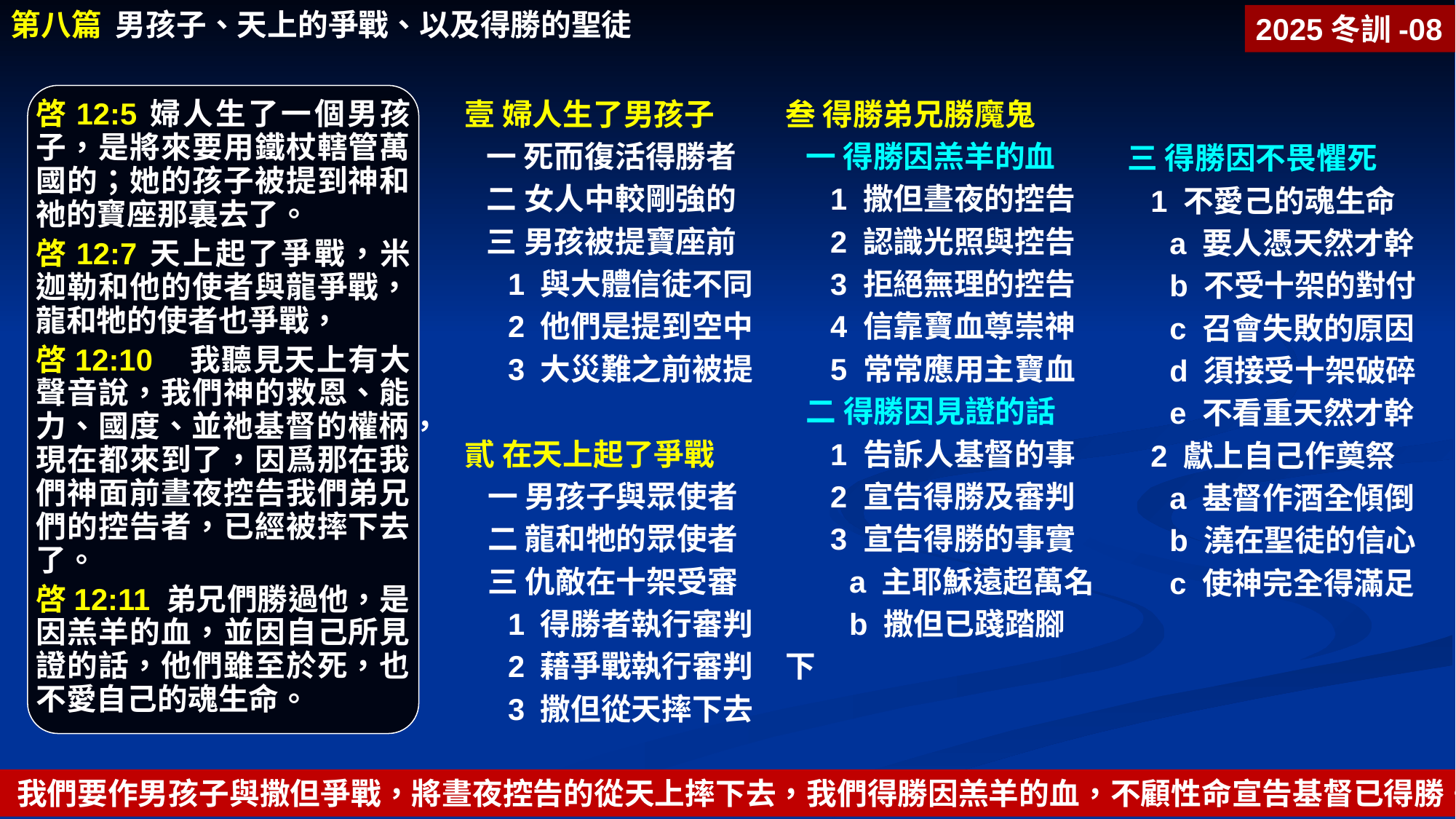

第八篇  男孩子、天上的爭戰、以及得勝的聖徒

2025冬訓-08
壹 婦人生了男孩子
一 死而復活得勝者
二 女人中較剛強的
三 男孩被提寶座前
1 與大體信徒不同
2 他們是提到空中
3 大災難之前被提

貳 在天上起了爭戰
一 男孩子與眾使者
二 龍和牠的眾使者
三 仇敵在十架受審
1 得勝者執行審判
2 藉爭戰執行審判
3 撒但從天摔下去

叁 得勝弟兄勝魔鬼
一 得勝因羔羊的血
1 撒但晝夜的控告
2 認識光照與控告
3 拒絕無理的控告
4 信靠寶血尊崇神
5 常常應用主寶血
二 得勝因見證的話
1 告訴人基督的事
2 宣告得勝及審判
3 宣告得勝的事實
a 主耶穌遠超萬名
b 撒但已踐踏腳下

啓12:5	婦人生了一個男孩子，是將來要用鐵杖轄管萬國的；她的孩子被提到神和祂的寶座那裏去了。
啓12:7	天上起了爭戰，米迦勒和他的使者與龍爭戰，龍和牠的使者也爭戰，
啓12:10   我聽見天上有大聲音說，我們神的救恩、能力、國度、並祂基督的權柄，現在都來到了，因爲那在我們神面前晝夜控告我們弟兄們的控告者，已經被摔下去了。
啓12:11 弟兄們勝過他，是因羔羊的血，並因自己所見證的話，他們雖至於死，也不愛自己的魂生命。
三 得勝因不畏懼死
1 不愛己的魂生命
a 要人憑天然才幹
b 不受十架的對付
c 召會失敗的原因
d 須接受十架破碎
e 不看重天然才幹
2 獻上自己作奠祭
a 基督作酒全傾倒
b 澆在聖徒的信心
c 使神完全得滿足
我們要作男孩子與撒但爭戰，將晝夜控告的從天上摔下去，我們得勝因羔羊的血，不顧性命宣告基督已得勝。